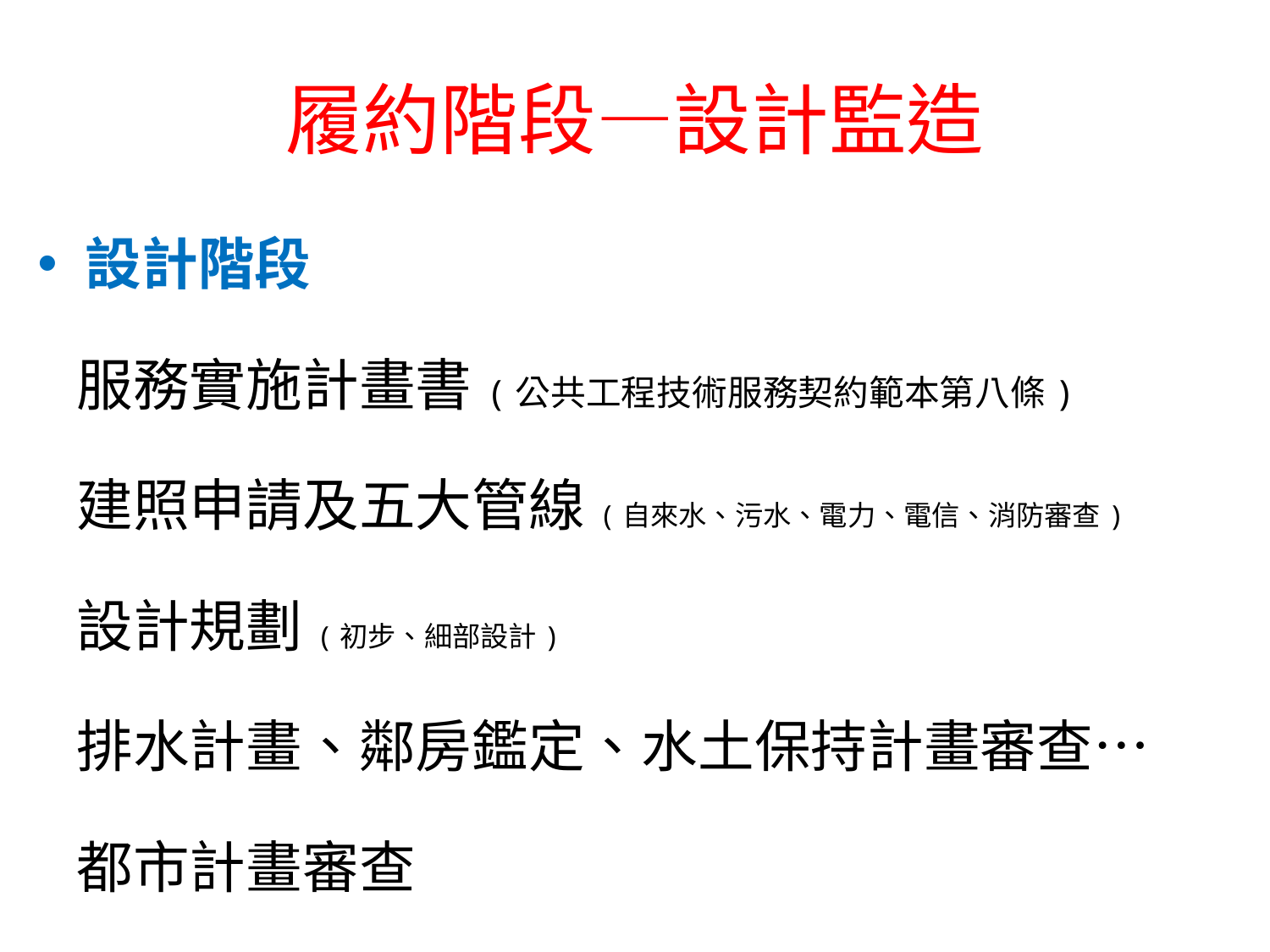

# 履約階段—設計監造
設計階段
  服務實施計畫書(公共工程技術服務契約範本第八條)
  建照申請及五大管線(自來水、污水、電力、電信、消防審查)
  設計規劃(初步、細部設計)
  排水計畫、鄰房鑑定、水土保持計畫審查…
  都市計畫審查